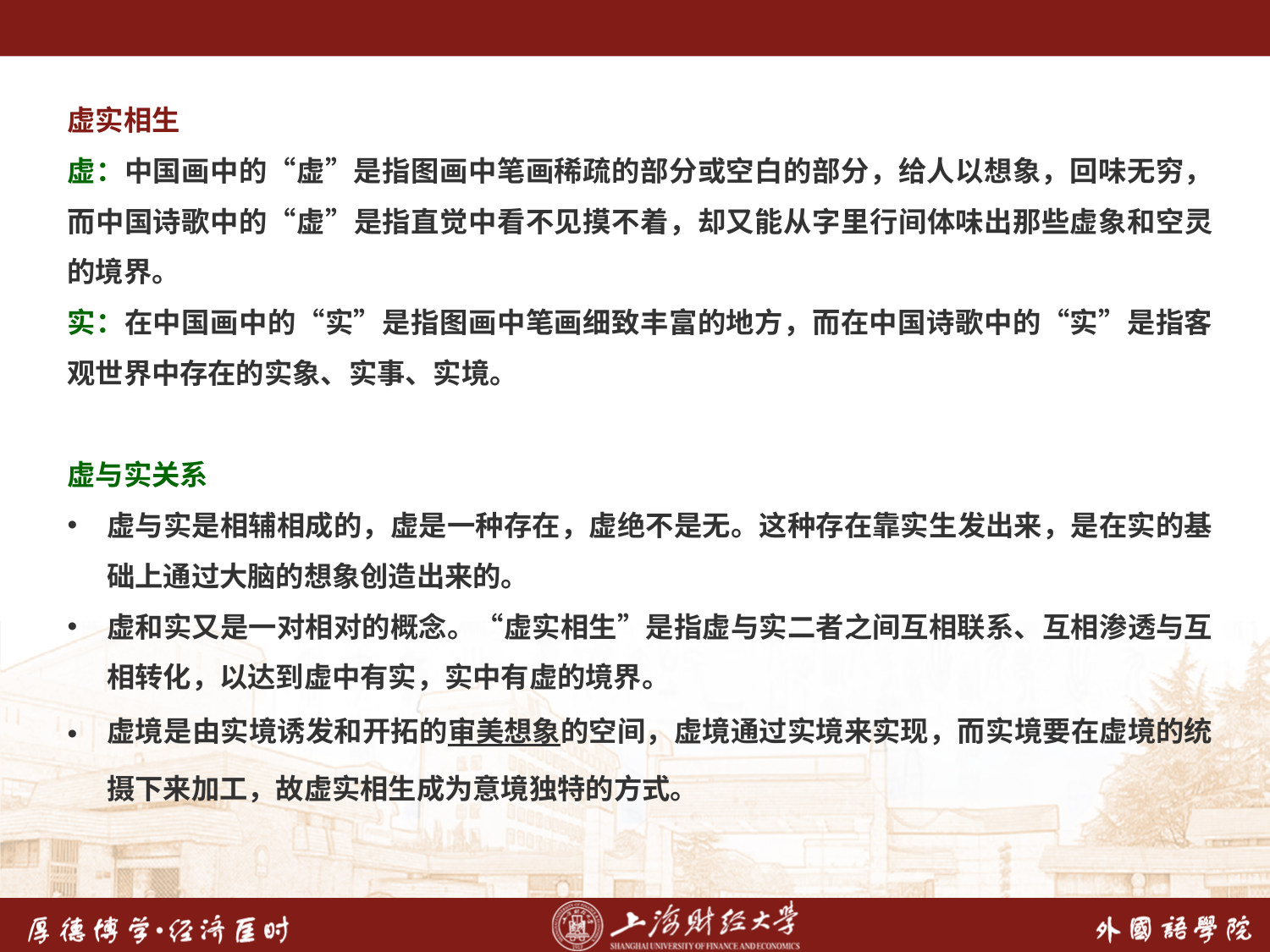

虚实相生
虚：中国画中的“虚”是指图画中笔画稀疏的部分或空白的部分，给人以想象，回味无穷，而中国诗歌中的“虚”是指直觉中看不见摸不着，却又能从字里行间体味出那些虚象和空灵的境界。
实：在中国画中的“实”是指图画中笔画细致丰富的地方，而在中国诗歌中的“实”是指客观世界中存在的实象、实事、实境。

虚与实关系
虚与实是相辅相成的，虚是一种存在，虚绝不是无。这种存在靠实生发出来，是在实的基础上通过大脑的想象创造出来的。
虚和实又是一对相对的概念。“虚实相生”是指虚与实二者之间互相联系、互相渗透与互相转化，以达到虚中有实，实中有虚的境界。
虚境是由实境诱发和开拓的审美想象的空间，虚境通过实境来实现，而实境要在虚境的统摄下来加工，故虚实相生成为意境独特的方式。